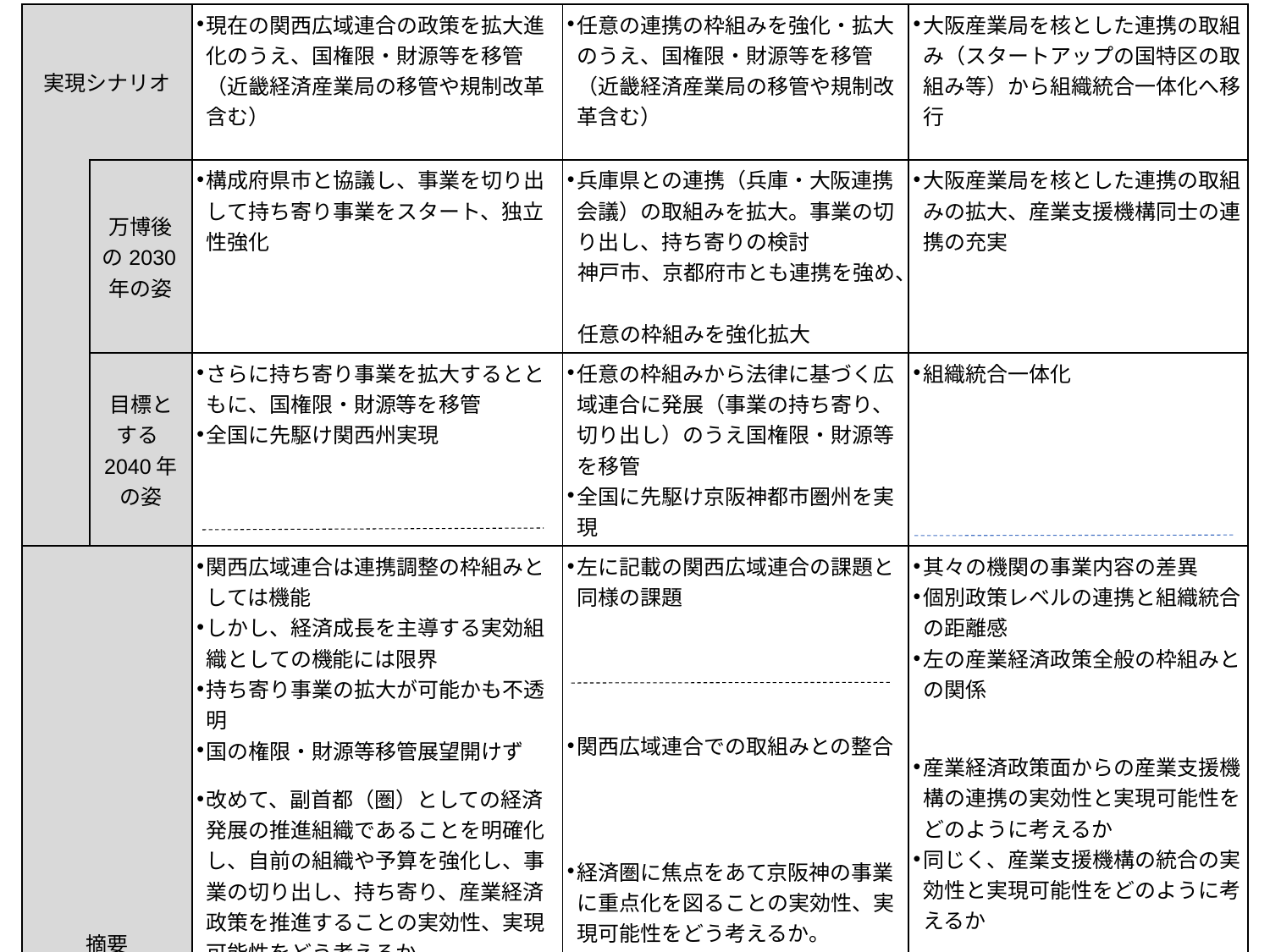

| 実現シナリオ |  | 現在の関西広域連合の政策を拡大進化のうえ、国権限・財源等を移管（近畿経済産業局の移管や規制改革含む） | 任意の連携の枠組みを強化・拡大のうえ、国権限・財源等を移管（近畿経済産業局の移管や規制改革含む） | 大阪産業局を核とした連携の取組み（スタートアップの国特区の取組み等）から組織統合一体化へ移行 |
| --- | --- | --- | --- | --- |
|  | 万博後の2030年の姿 | 構成府県市と協議し、事業を切り出して持ち寄り事業をスタート、独立性強化 | 兵庫県との連携（兵庫・大阪連携会議）の取組みを拡大。事業の切り出し、持ち寄りの検討 神戸市、京都府市とも連携を強め、 任意の枠組みを強化拡大 | 大阪産業局を核とした連携の取組みの拡大、産業支援機構同士の連携の充実 |
|  | 目標とする2040年の姿 | さらに持ち寄り事業を拡大するとともに、国権限・財源等を移管 全国に先駆け関西州実現 | 任意の枠組みから法律に基づく広域連合に発展（事業の持ち寄り、切り出し）のうえ国権限・財源等を移管 全国に先駆け京阪神都市圏州を実現 | 組織統合一体化 |
| 摘要 |  | 関西広域連合は連携調整の枠組みとしては機能 しかし、経済成長を主導する実効組織としての機能には限界 持ち寄り事業の拡大が可能かも不透明 国の権限・財源等移管展望開けず 改めて、副首都（圏）としての経済発展の推進組織であることを明確化し、自前の組織や予算を強化し、事業の切り出し、持ち寄り、産業経済政策を推進することの実効性、実現可能性をどう考えるか その場合、事業の切り出し、持ち寄りができる分野として、どのようなものが考えられるか 連合内に大阪府市、堺市、兵庫県、神戸市、京都府市で経済関係の組織を設け、経済圏に焦点をあてた事業の重点化を図ることの実効性、実現可能性をどう考えるか その場合、関西広域連合の圏域トータルでの便益と重点化事業に関わる府県の便益のバランスをどう考えるか | 左に記載の関西広域連合の課題と同様の課題 関西広域連合での取組みとの整合 経済圏に焦点をあて京阪神の事業に重点化を図ることの実効性、実現可能性をどう考えるか。 その場合、事業の切り出し、持ち寄りができる分野として、どのようなものが考えられるか 雇用・職業教育関係の政策はどのようなものか。 | 其々の機関の事業内容の差異 個別政策レベルの連携と組織統合の距離感 左の産業経済政策全般の枠組みとの関係 産業経済政策面からの産業支援機構の連携の実効性と実現可能性をどのように考えるか 同じく、産業支援機構の統合の実効性と実現可能性をどのように考えるか 大阪産業技術研究所を核とした研究機関の連携、統合についてどのように考えるか |